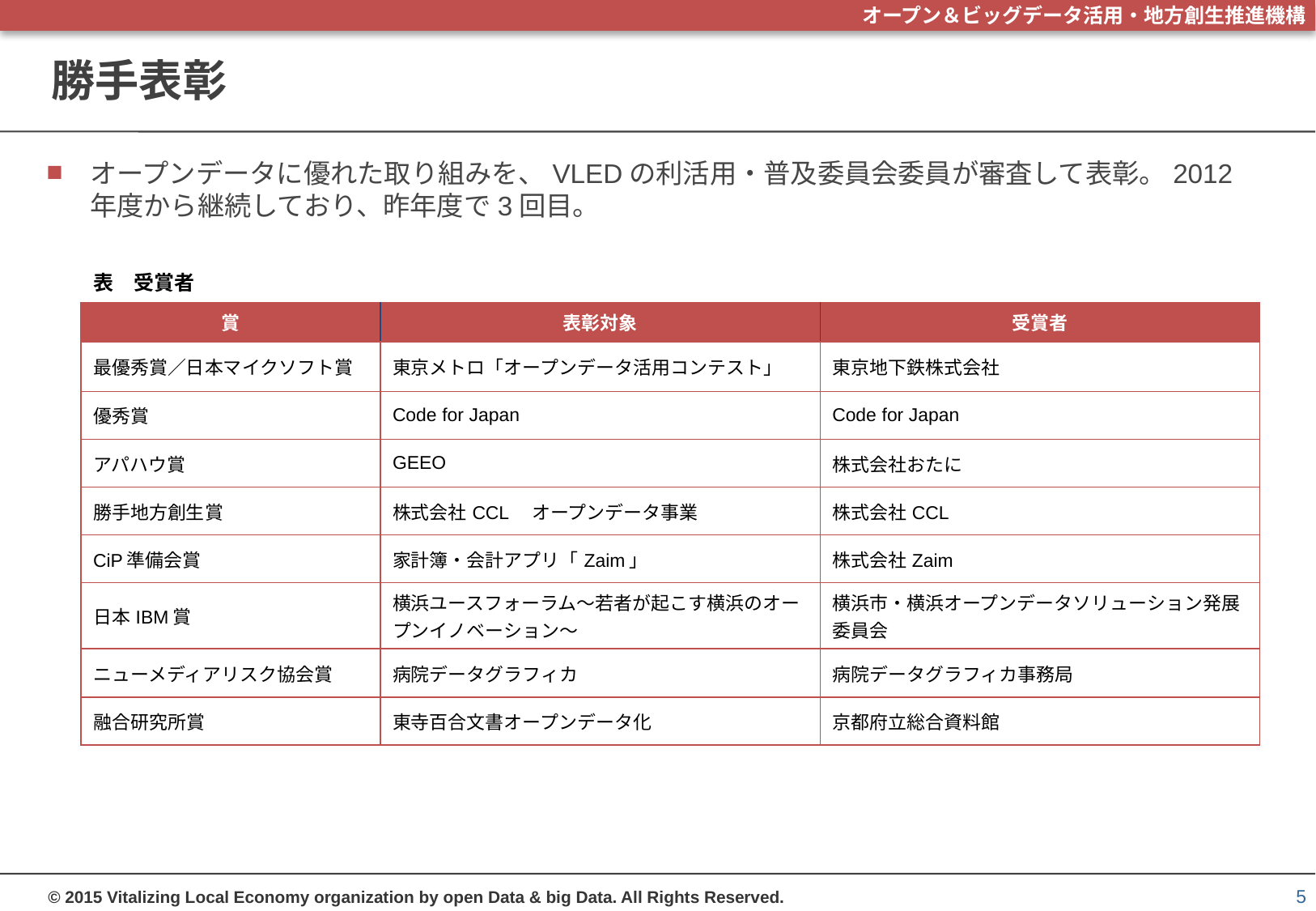

# 勝手表彰
オープンデータに優れた取り組みを、VLEDの利活用・普及委員会委員が審査して表彰。2012年度から継続しており、昨年度で3回目。

表　受賞者
| 賞 | 表彰対象 | 受賞者 |
| --- | --- | --- |
| 最優秀賞／日本マイクソフト賞 | 東京メトロ「オープンデータ活用コンテスト」 | 東京地下鉄株式会社 |
| 優秀賞 | Code for Japan | Code for Japan |
| アパハウ賞 | GEEO | 株式会社おたに |
| 勝手地方創生賞 | 株式会社CCL　オープンデータ事業 | 株式会社CCL |
| CiP準備会賞 | 家計簿・会計アプリ「Zaim」 | 株式会社Zaim |
| 日本IBM賞 | 横浜ユースフォーラム〜若者が起こす横浜のオープンイノベーション〜 | 横浜市・横浜オープンデータソリューション発展委員会 |
| ニューメディアリスク協会賞 | 病院データグラフィカ | 病院データグラフィカ事務局 |
| 融合研究所賞 | 東寺百合文書オープンデータ化 | 京都府立総合資料館 |
5